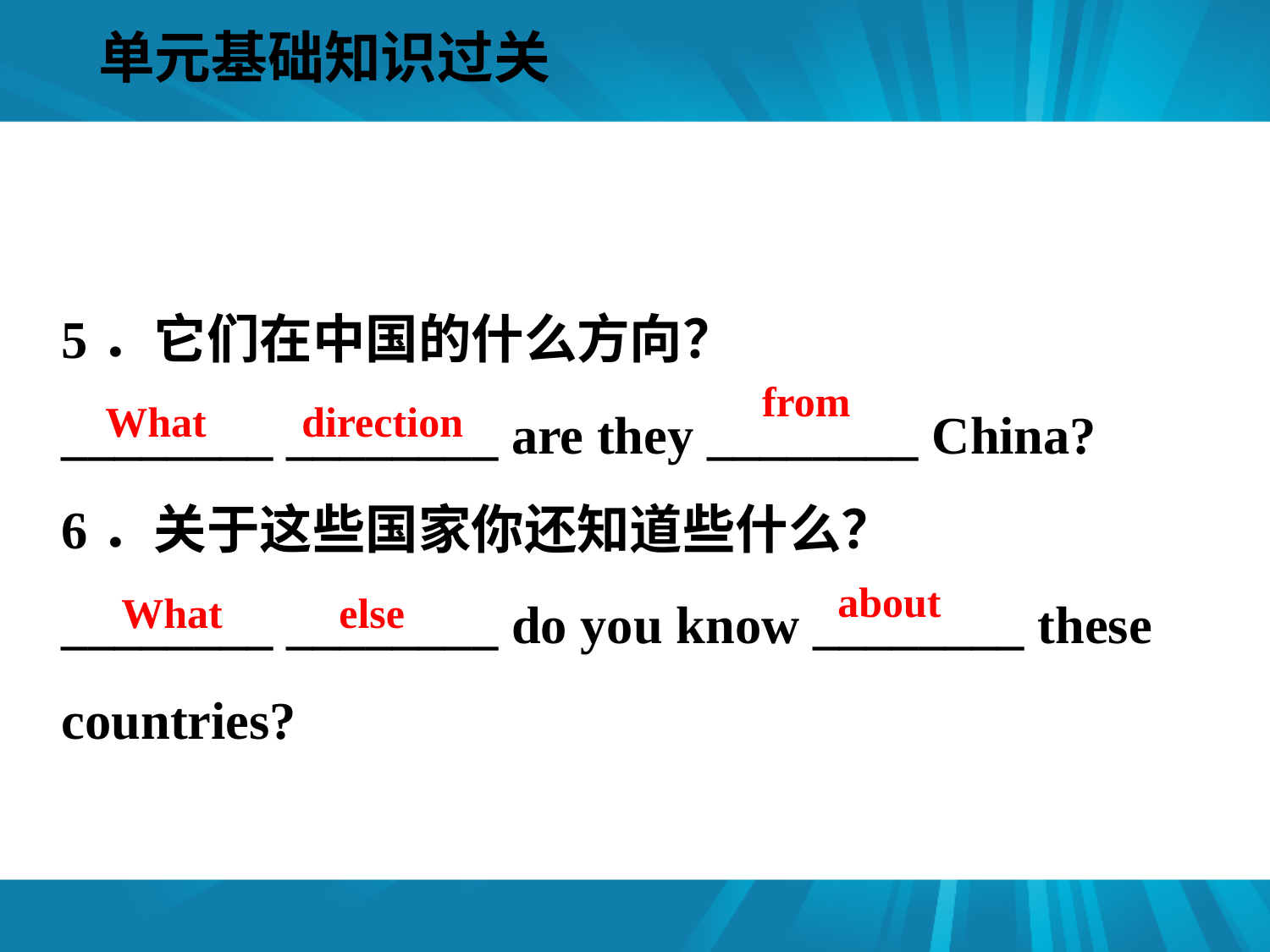

单元基础知识过关
#
5．它们在中国的什么方向？
________ ________ are they ________ China?
6．关于这些国家你还知道些什么？
________ ________ do you know ________ these countries?
 from
What         direction
 about
What           else